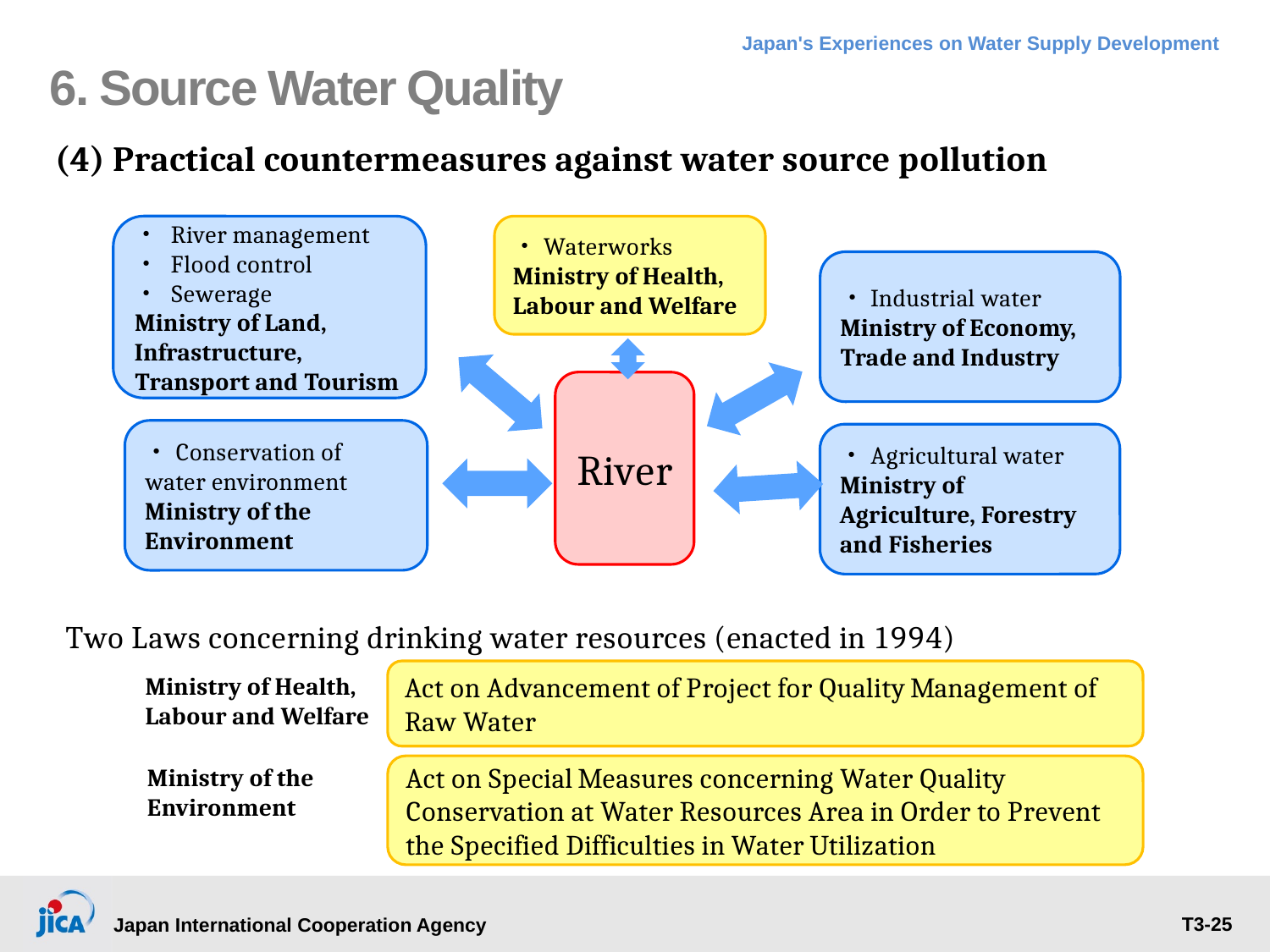

# 6. Source Water Quality
(4) Practical countermeasures against water source pollution
・ River management
・ Flood control
・ Sewerage
Ministry of Land, Infrastructure, Transport and Tourism
・Waterworks
Ministry of Health, Labour and Welfare
・Industrial water
Ministry of Economy, Trade and Industry

River

・Conservation of water environment
Ministry of the Environment
・Agricultural water
Ministry of Agriculture, Forestry and Fisheries

Two Laws concerning drinking water resources (enacted in 1994)
Act on Advancement of Project for Quality Management of Raw Water
Ministry of Health, Labour and Welfare
Ministry of the Environment
Act on Special Measures concerning Water Quality Conservation at Water Resources Area in Order to Prevent the Specified Difficulties in Water Utilization